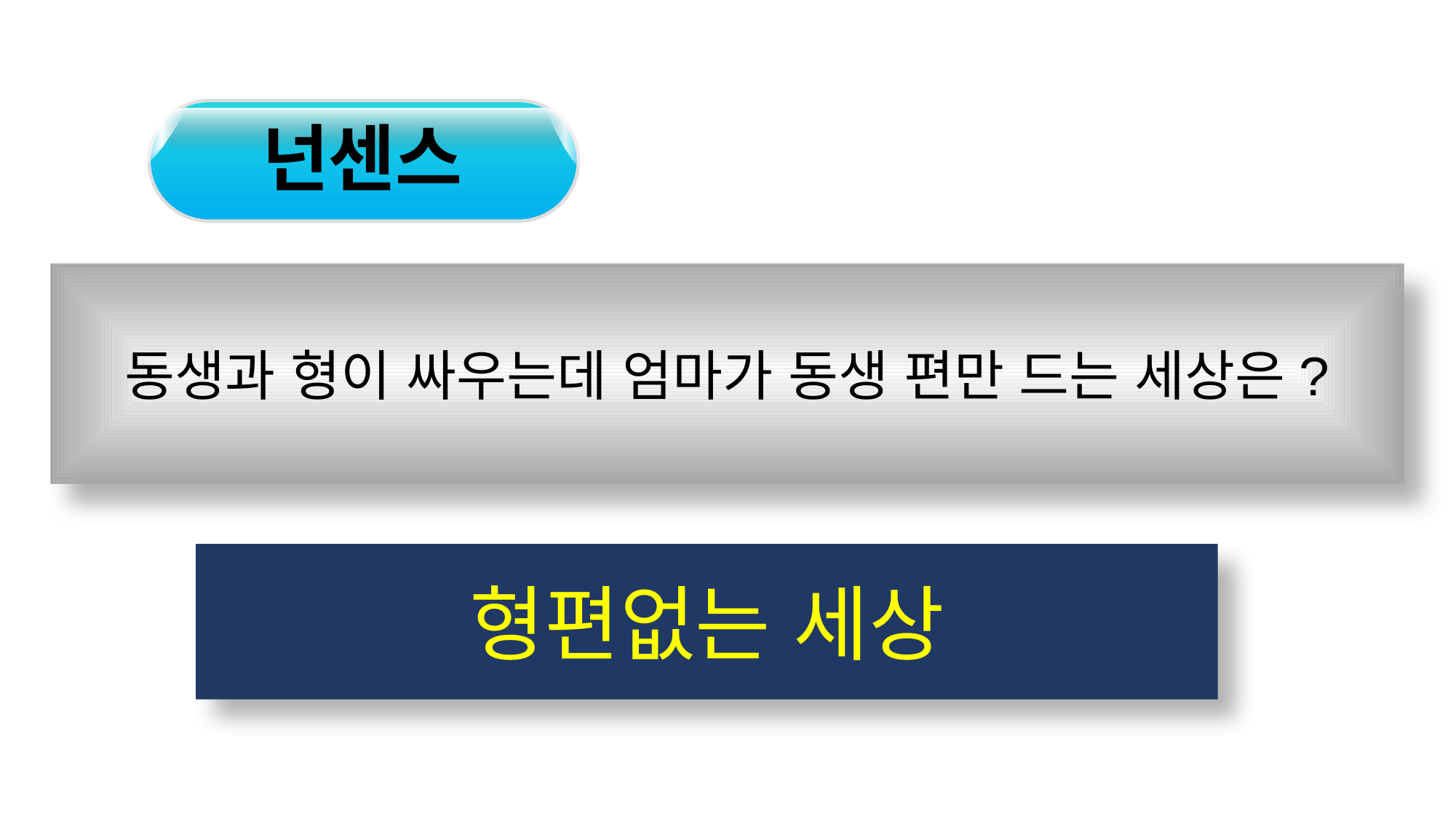

넌센스
동생과 형이 싸우는데 엄마가 동생 편만 드는 세상은?
형편없는 세상